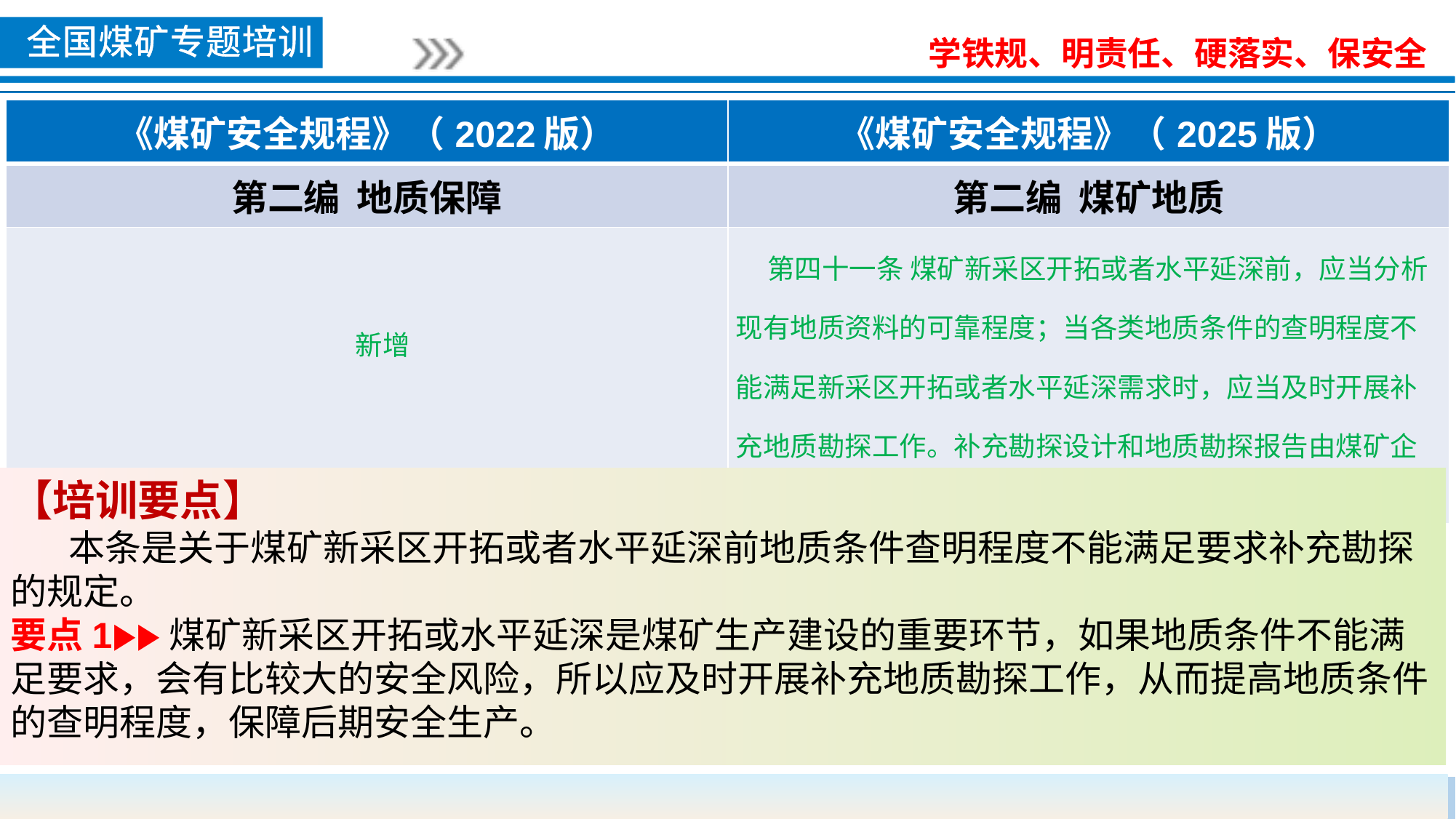

| 《煤矿安全规程》（2022版） | 《煤矿安全规程》（2025版） |
| --- | --- |
| 第二编 地质保障 | 第二编 煤矿地质 |
| 新增 | 第四十一条 煤矿新采区开拓或者水平延深前，应当分析现有地质资料的可靠程度；当各类地质条件的查明程度不能满足新采区开拓或者水平延深需求时，应当及时开展补充地质勘探工作。补充勘探设计和地质勘探报告由煤矿企业技术负责人审批。 |
【培训要点】
      本条是关于煤矿新采区开拓或者水平延深前地质条件查明程度不能满足要求补充勘探的规定。
要点1▶▶煤矿新采区开拓或水平延深是煤矿生产建设的重要环节，如果地质条件不能满足要求，会有比较大的安全风险，所以应及时开展补充地质勘探工作，从而提高地质条件的查明程度，保障后期安全生产。